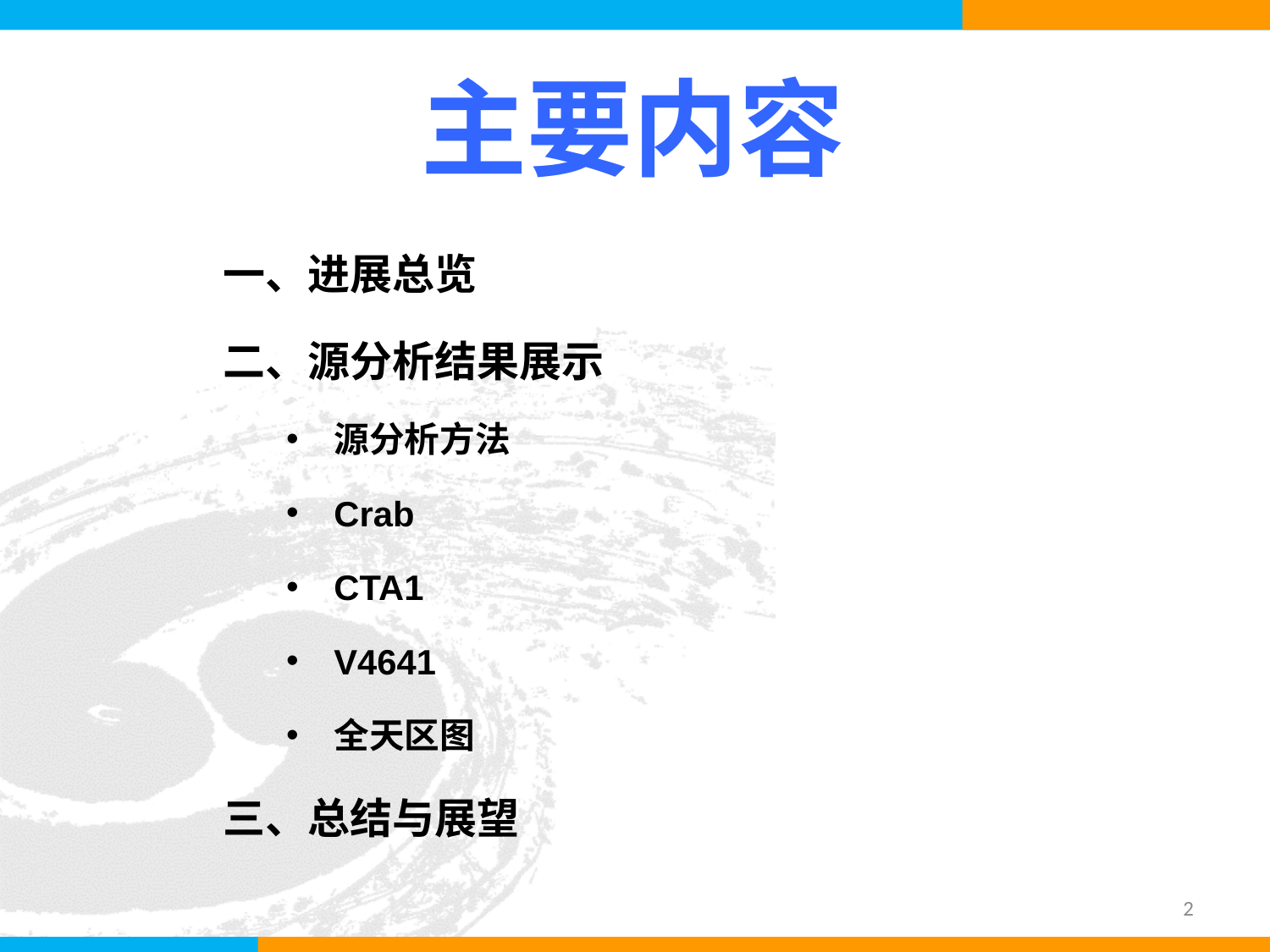

# 主要内容
一、进展总览
二、源分析结果展示
源分析方法
Crab
CTA1
V4641
全天区图
三、总结与展望

2